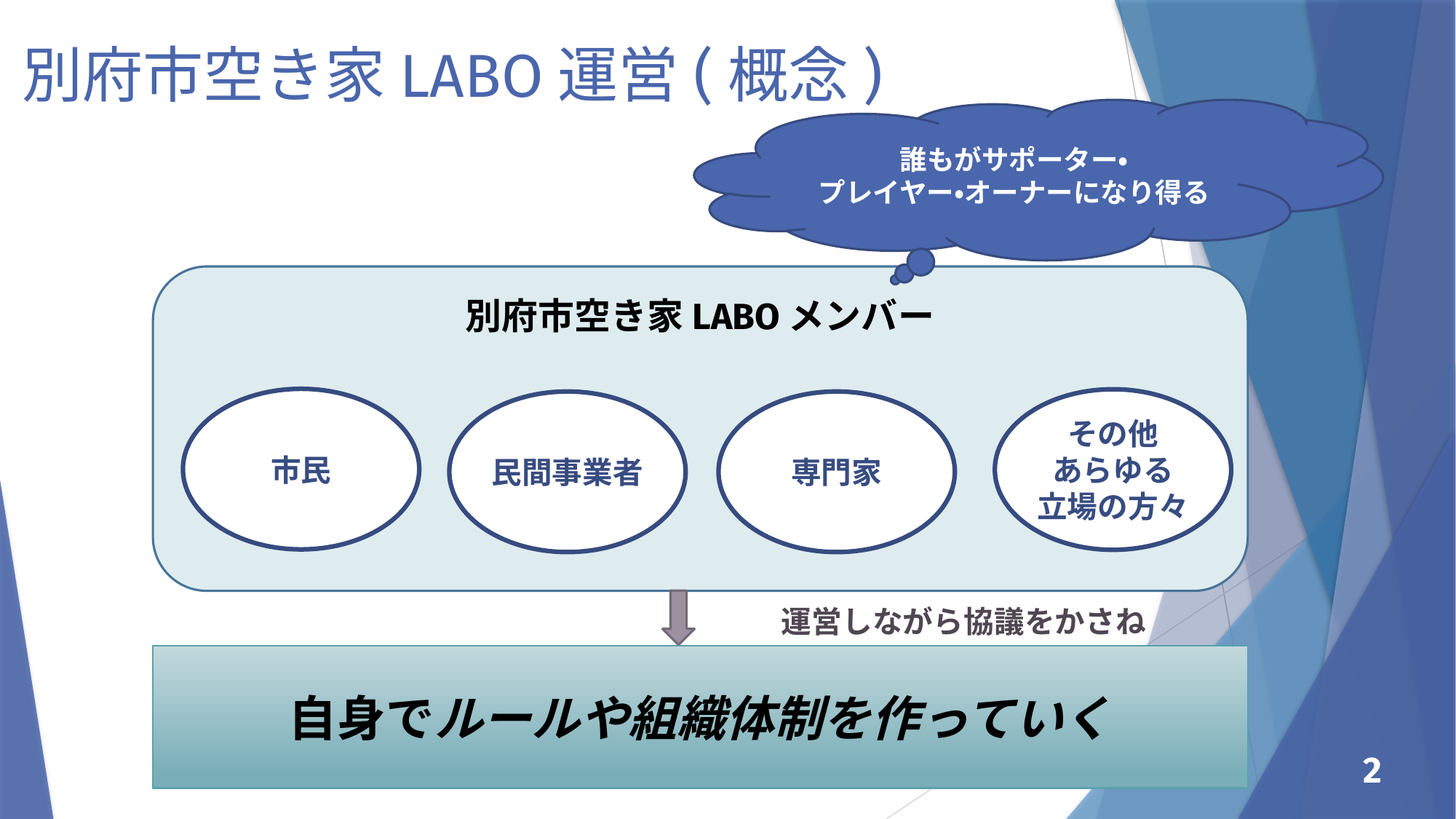

別府市空き家LABO運営(概念)
誰もがサポーター・
プレイヤー・オーナーになり得る

別府市空き家LABOメンバー
市民
その他
あらゆる
立場の方々
民間事業者
専門家
運営しながら協議をかさね

自身でルールや組織体制を作っていく
2